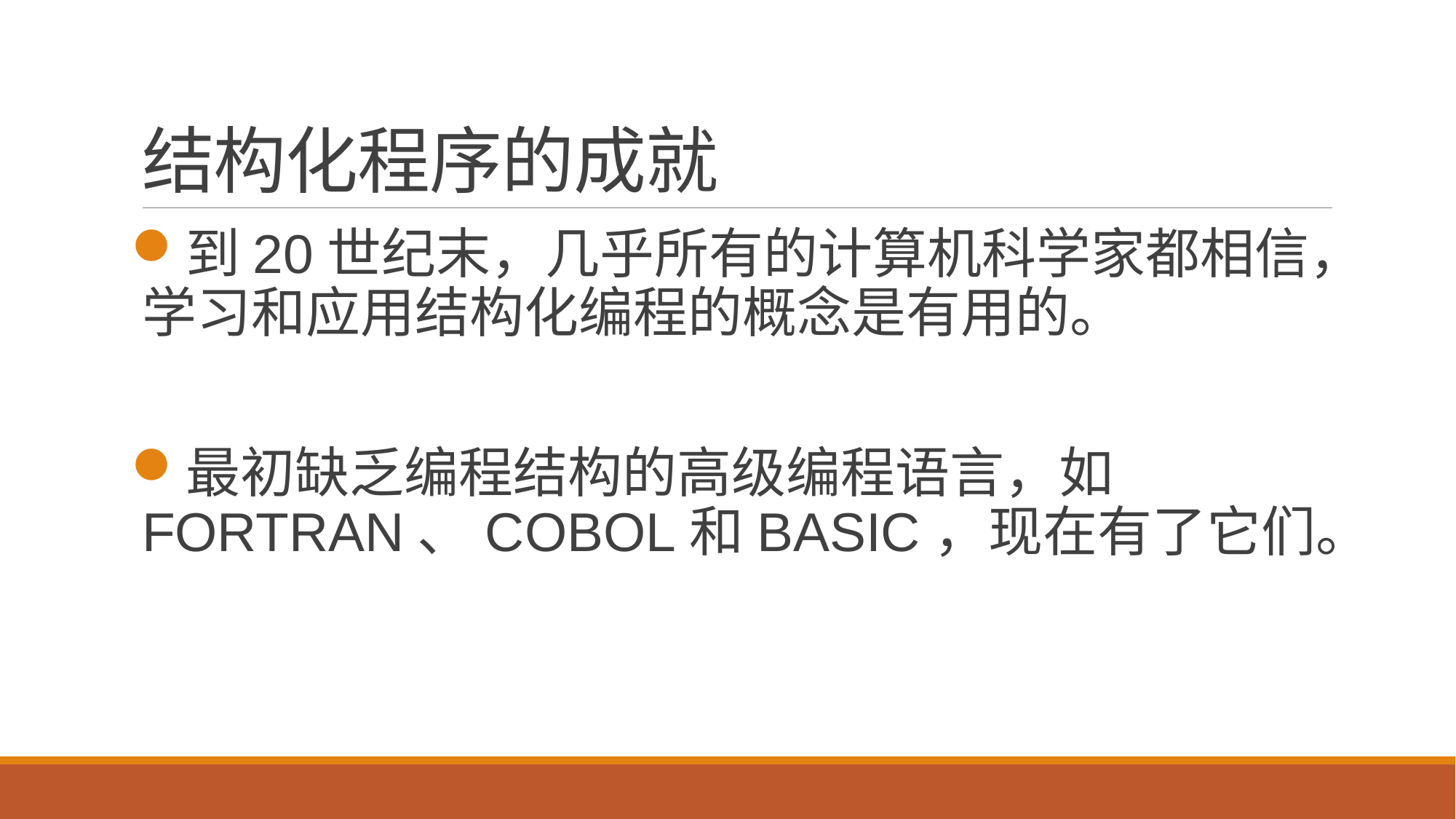

# 结构化程序的成就
到20世纪末，几乎所有的计算机科学家都相信，学习和应用结构化编程的概念是有用的。

最初缺乏编程结构的高级编程语言，如FORTRAN、COBOL和BASIC，现在有了它们。